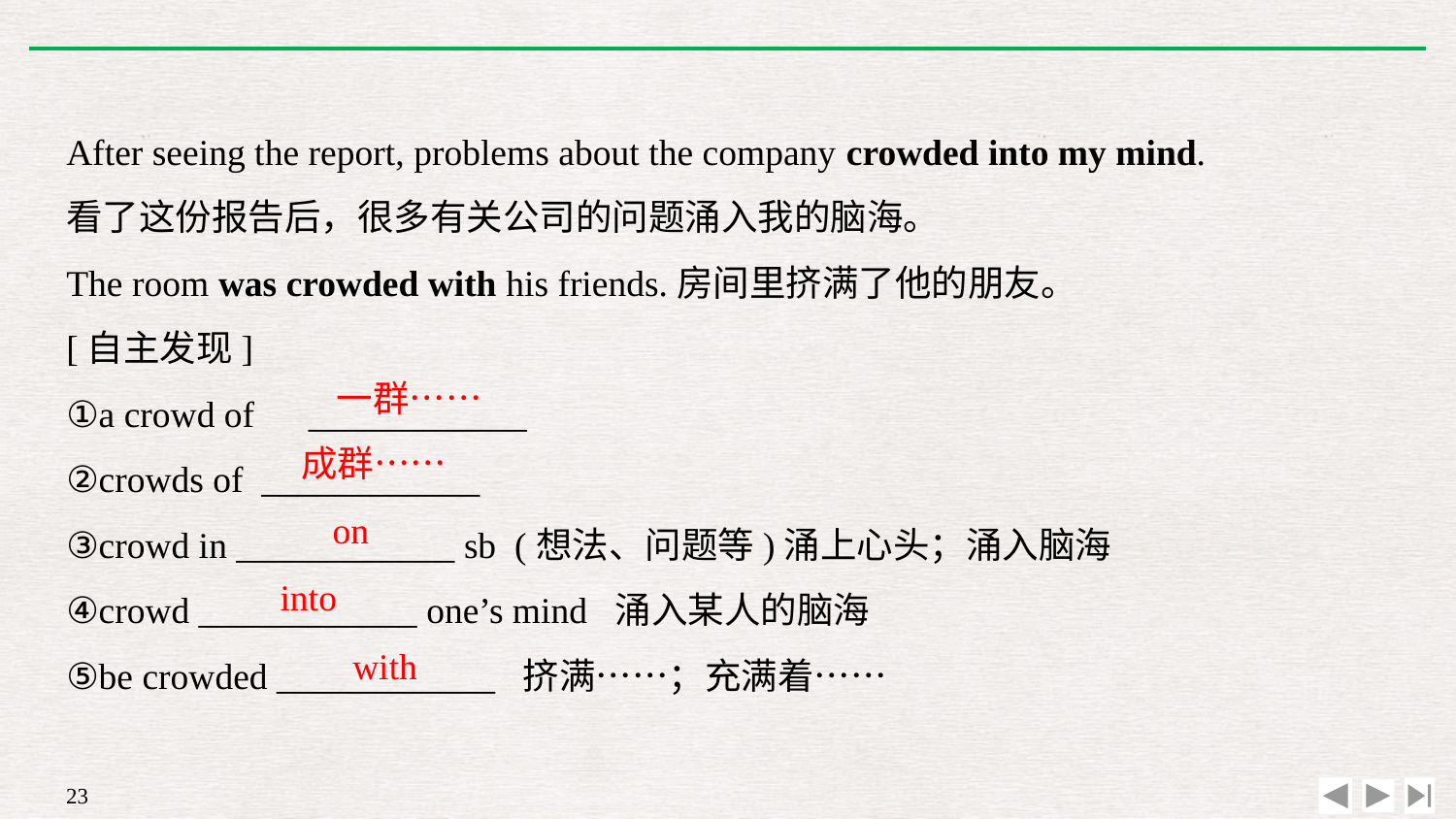

After seeing the report, problems about the company crowded into my mind.
看了这份报告后，很多有关公司的问题涌入我的脑海。
The room was crowded with his friends.房间里挤满了他的朋友。
[自主发现]
①a crowd of　____________
②crowds of  ____________
③crowd in ____________ sb  (想法、问题等)涌上心头；涌入脑海
④crowd ____________ one’s mind  涌入某人的脑海
⑤be crowded ____________  挤满……；充满着……
一群……
成群……
on
into
with